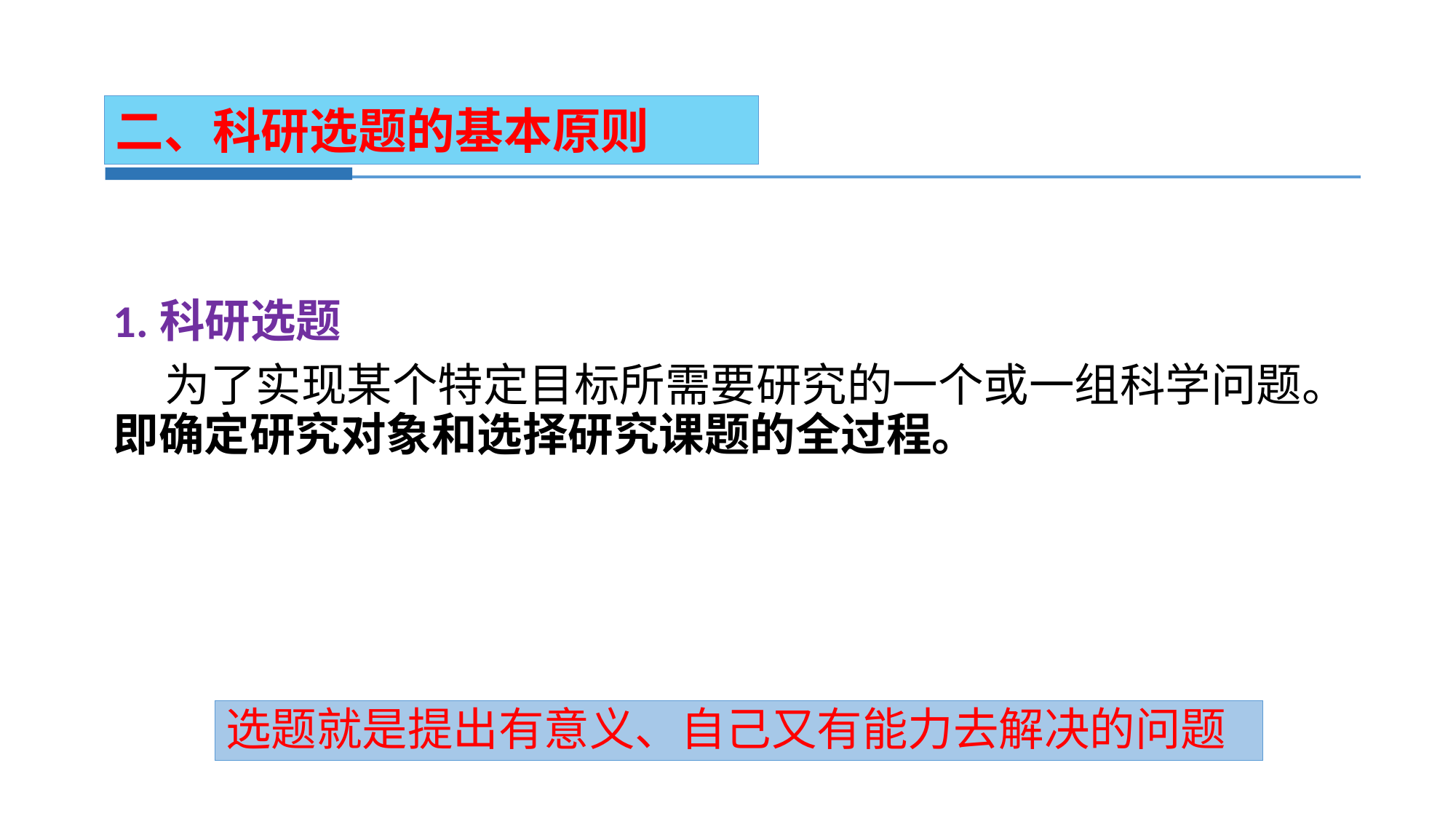

二、科研选题的基本原则

1.科研选题
    为了实现某个特定目标所需要研究的一个或一组科学问题。即确定研究对象和选择研究课题的全过程。
选题就是提出有意义、自己又有能力去解决的问题